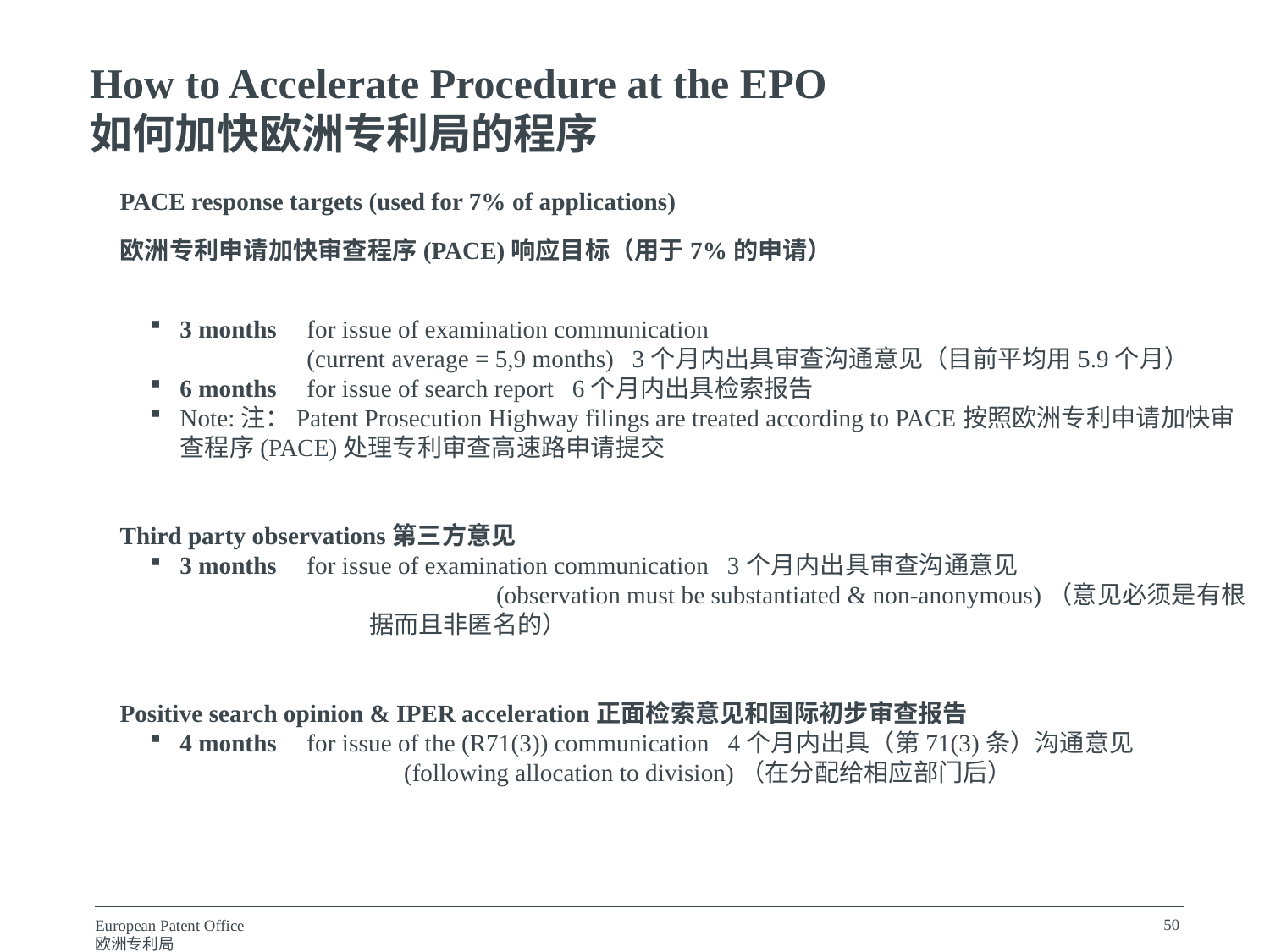

How to Accelerate Procedure at the EPO
如何加快欧洲专利局的程序
PACE response targets (used for 7% of applications)
欧洲专利申请加快审查程序(PACE)响应目标（用于7%的申请）

3 months	for issue of examination communication					(current average = 5,9 months)   3个月内出具审查沟通意见（目前平均用5.9个月）
6 months 	for issue of search report   6个月内出具检索报告
Note:注：Patent Prosecution Highway filings are treated according to PACE按照欧洲专利申请加快审查程序(PACE)处理专利审查高速路申请提交

Third party observations第三方意见
3 months 	for issue of examination communication   3个月内出具审查沟通意见
		(observation must be substantiated & non-anonymous)（意见必须是有根据而且非匿名的）

Positive search opinion & IPER acceleration正面检索意见和国际初步审查报告
4 months 	for issue of the (R71(3)) communication   4个月内出具（第71(3)条）沟通意见
		(following allocation to division)（在分配给相应部门后）

50